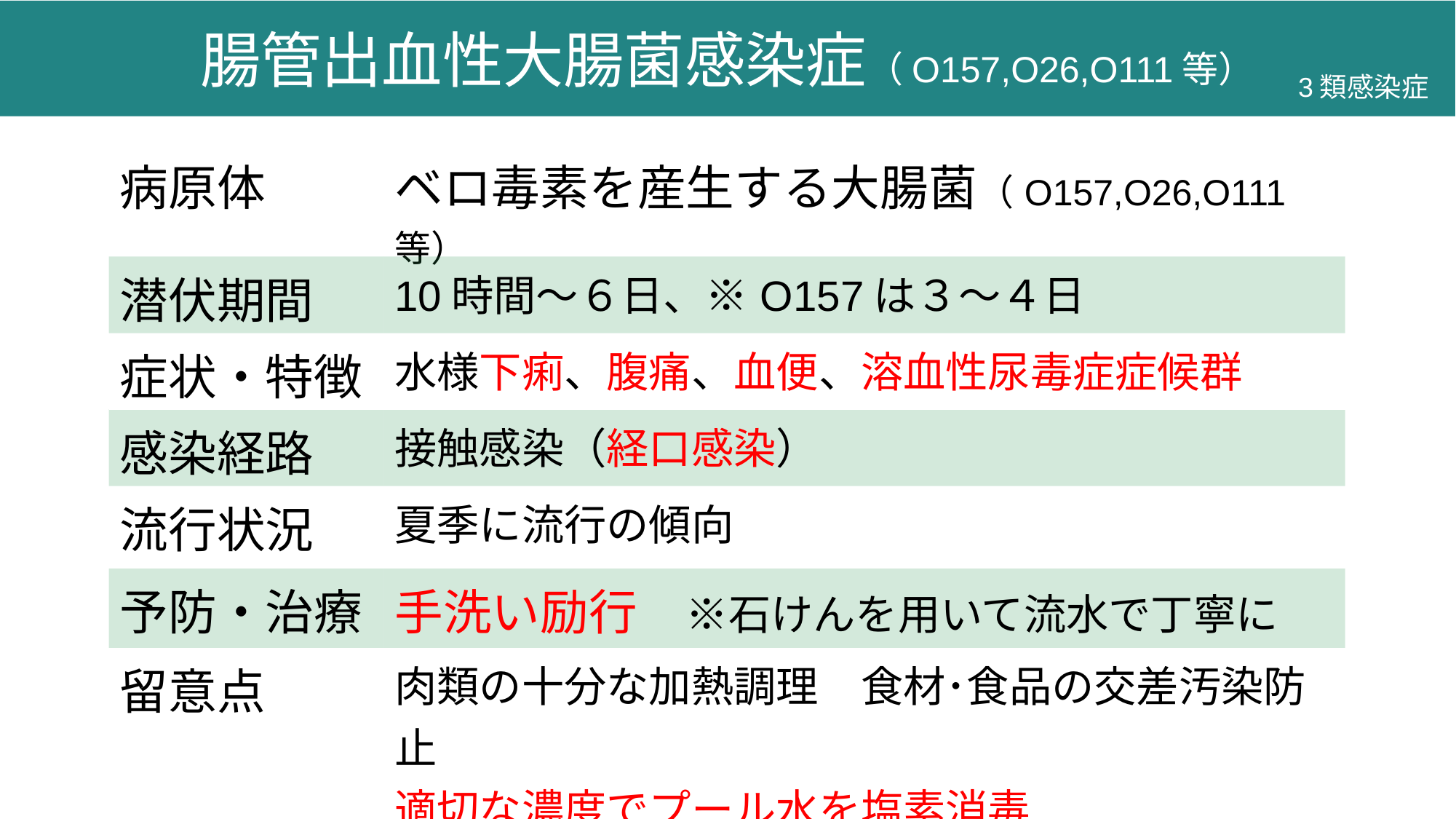

腸管出血性大腸菌感染症（O157,O26,O111等）
3類感染症
| 病原体 | ベロ毒素を産生する大腸菌（O157,O26,O111等） |
| --- | --- |
| 潜伏期間 | 10時間～６日、※O157は３～４日 |
| 症状・特徴 | 水様下痢、腹痛、血便、溶血性尿毒症症候群 |
| 感染経路 | 接触感染（経口感染） |
| 流行状況 | 夏季に流行の傾向 |
| 予防・治療 | 手洗い励行　※石けんを用いて流水で丁寧に |
| 留意点 | 肉類の十分な加熱調理　食材･食品の交差汚染防止 適切な濃度でプール水を塩素消毒 |